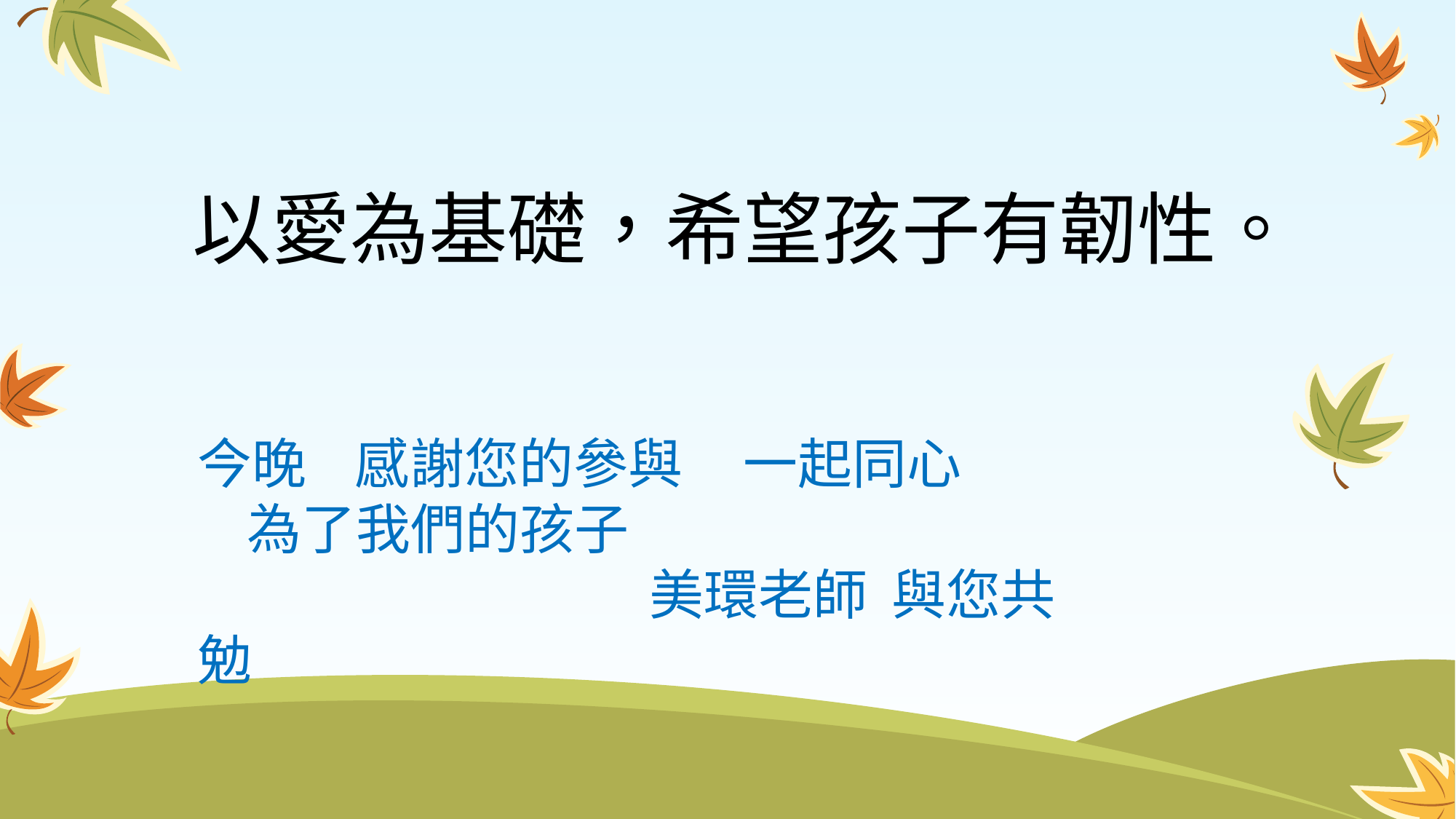

# 以愛為基礎，希望孩子有韌性。

今晚    感謝您的參與     一起同心
   為了我們的孩子
                                    美環老師  與您共勉